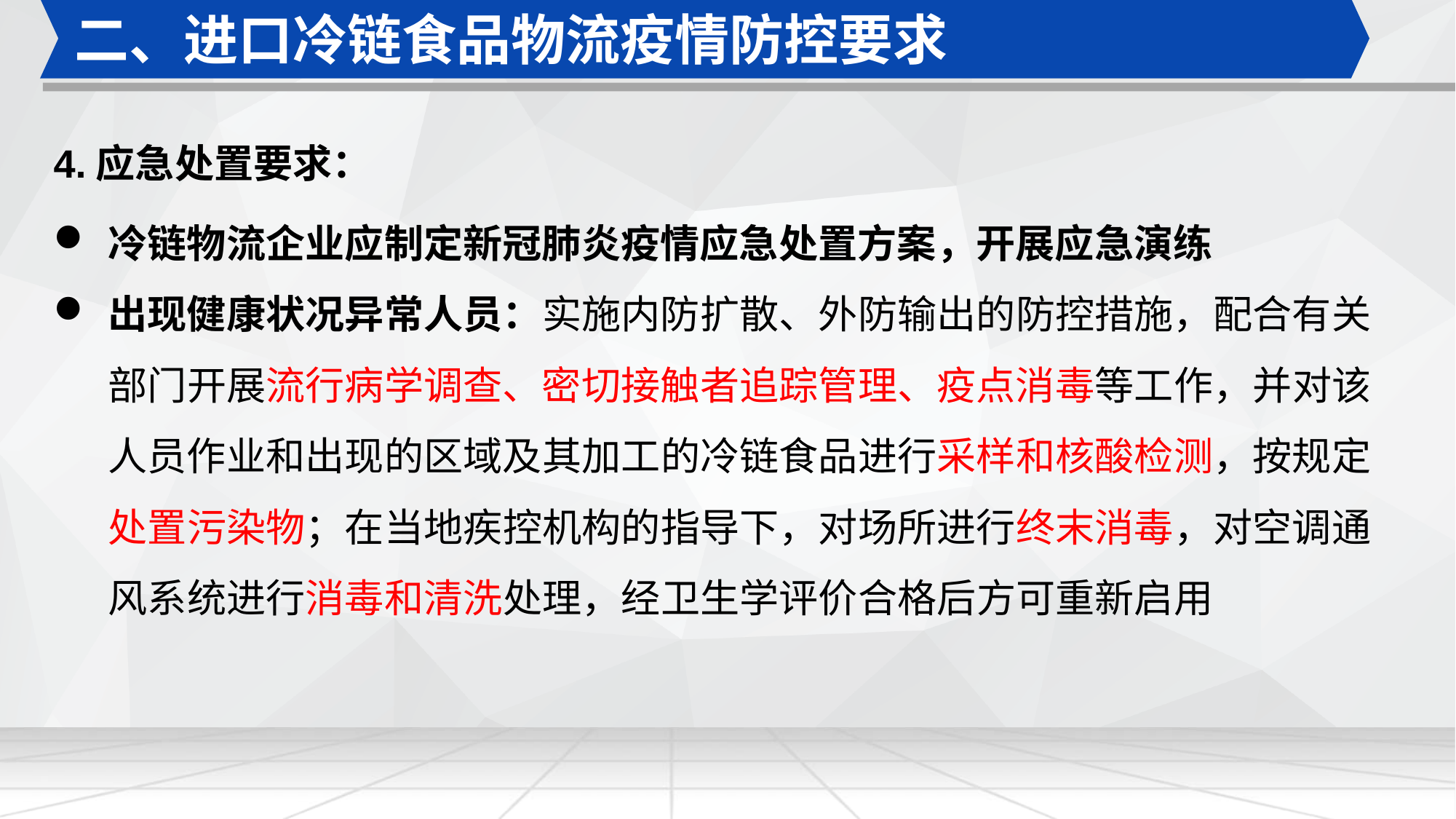

二、进口冷链食品物流疫情防控要求

4.应急处置要求：
冷链物流企业应制定新冠肺炎疫情应急处置方案，开展应急演练
出现健康状况异常人员：实施内防扩散、外防输出的防控措施，配合有关部门开展流行病学调查、密切接触者追踪管理、疫点消毒等工作，并对该人员作业和出现的区域及其加工的冷链食品进行采样和核酸检测，按规定处置污染物；在当地疾控机构的指导下，对场所进行终末消毒，对空调通风系统进行消毒和清洗处理，经卫生学评价合格后方可重新启用